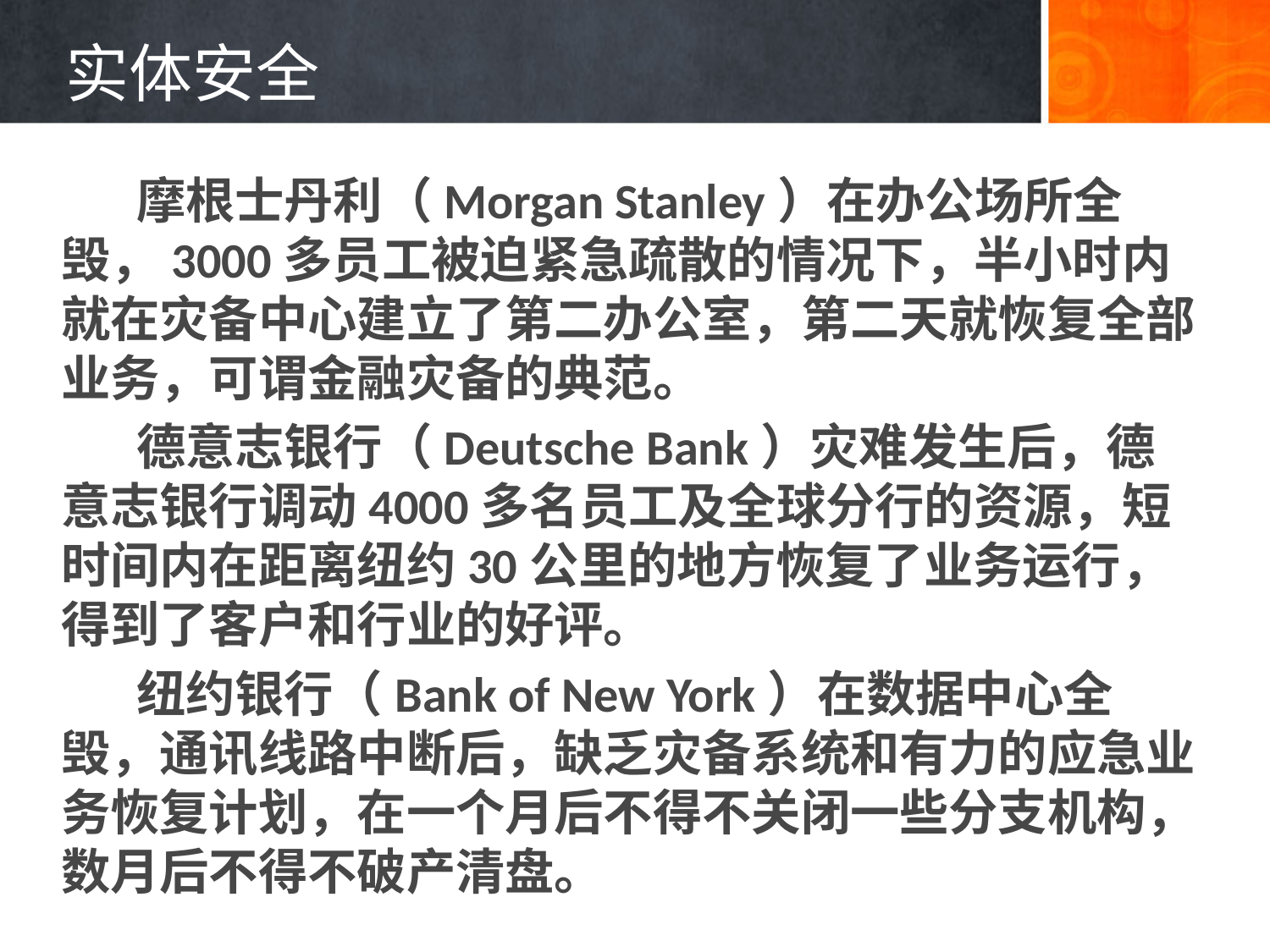

# 实体安全
摩根士丹利（Morgan Stanley）在办公场所全毁，3000多员工被迫紧急疏散的情况下，半小时内就在灾备中心建立了第二办公室，第二天就恢复全部业务，可谓金融灾备的典范。
德意志银行（Deutsche Bank）灾难发生后，德意志银行调动4000多名员工及全球分行的资源，短时间内在距离纽约30公里的地方恢复了业务运行，得到了客户和行业的好评。
纽约银行（Bank of New York）在数据中心全毁，通讯线路中断后，缺乏灾备系统和有力的应急业务恢复计划，在一个月后不得不关闭一些分支机构，数月后不得不破产清盘。